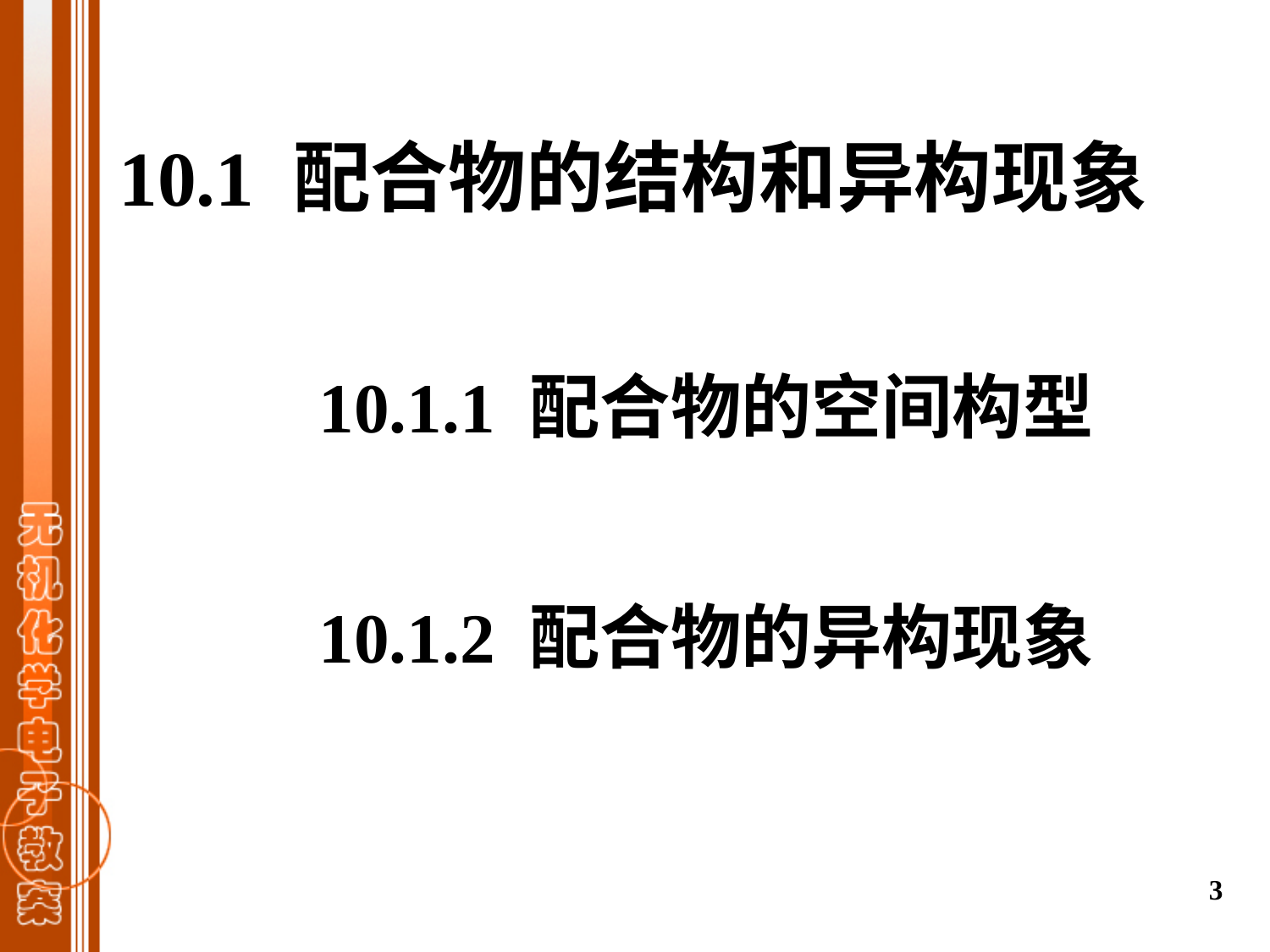

# 10.1 配合物的结构和异构现象
10.1.1 配合物的空间构型
10.1.2 配合物的异构现象
3